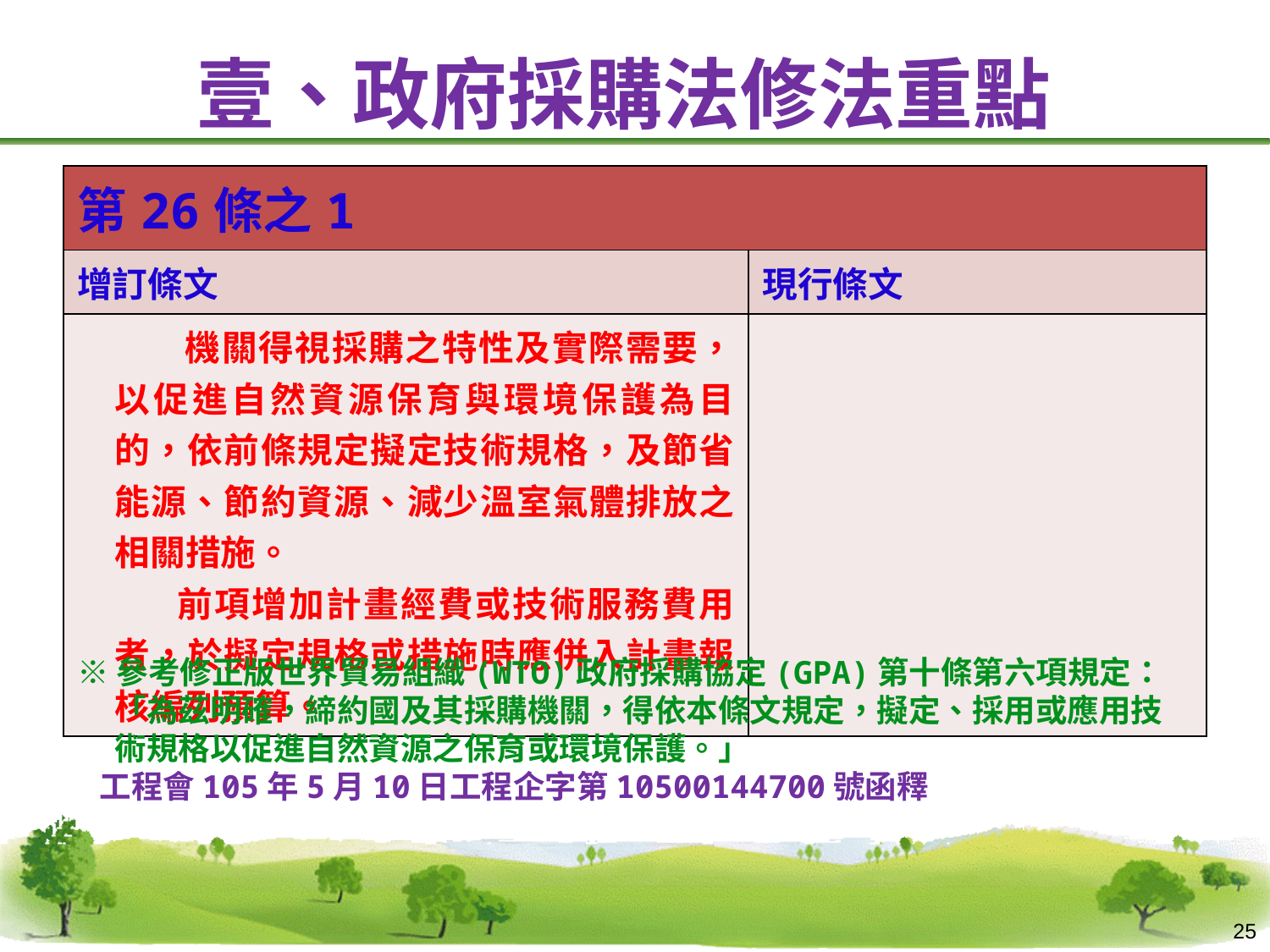

# 壹、政府採購法修法重點
| 第26條之1 |  |
| --- | --- |
| 增訂條文 | 現行條文 |
| 機關得視採購之特性及實際需要，以促進自然資源保育與環境保護為目的，依前條規定擬定技術規格，及節省能源、節約資源、減少溫室氣體排放之相關措施。 前項增加計畫經費或技術服務費用者，於擬定規格或措施時應併入計畫報核編列預算。 |  |
※參考修正版世界貿易組織(WTO)政府採購協定(GPA)第十條第六項規定：「為茲明確，締約國及其採購機關，得依本條文規定，擬定、採用或應用技術規格以促進自然資源之保育或環境保護。」
  工程會105年5月10日工程企字第10500144700號函釋
25